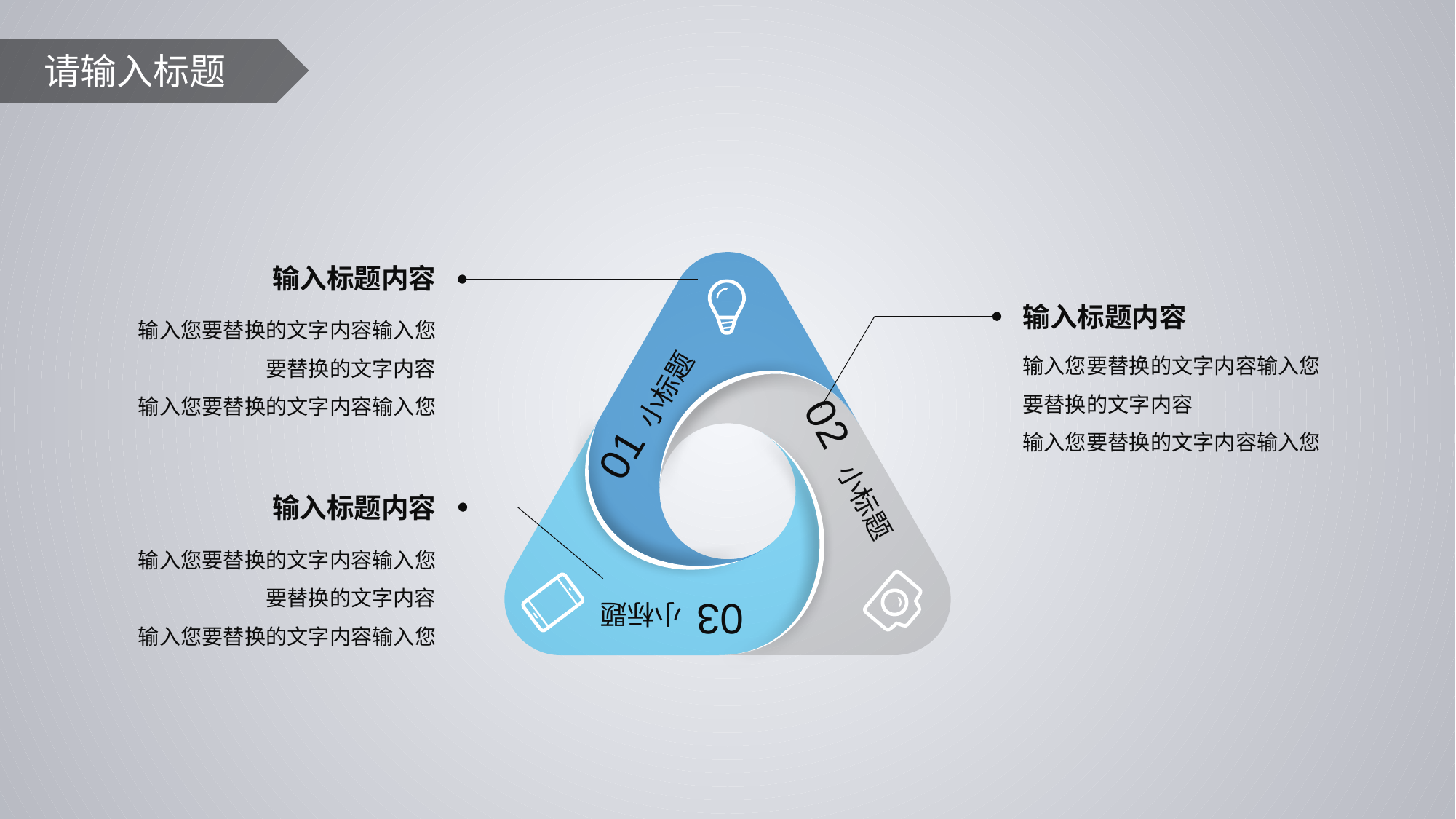

请输入标题

01 小标题
02  小标题

03 小标题
输入标题内容
输入标题内容
输入您要替换的文字内容输入您要替换的文字内容
输入您要替换的文字内容输入您
输入您要替换的文字内容输入您要替换的文字内容
输入您要替换的文字内容输入您
输入标题内容
输入您要替换的文字内容输入您要替换的文字内容
输入您要替换的文字内容输入您